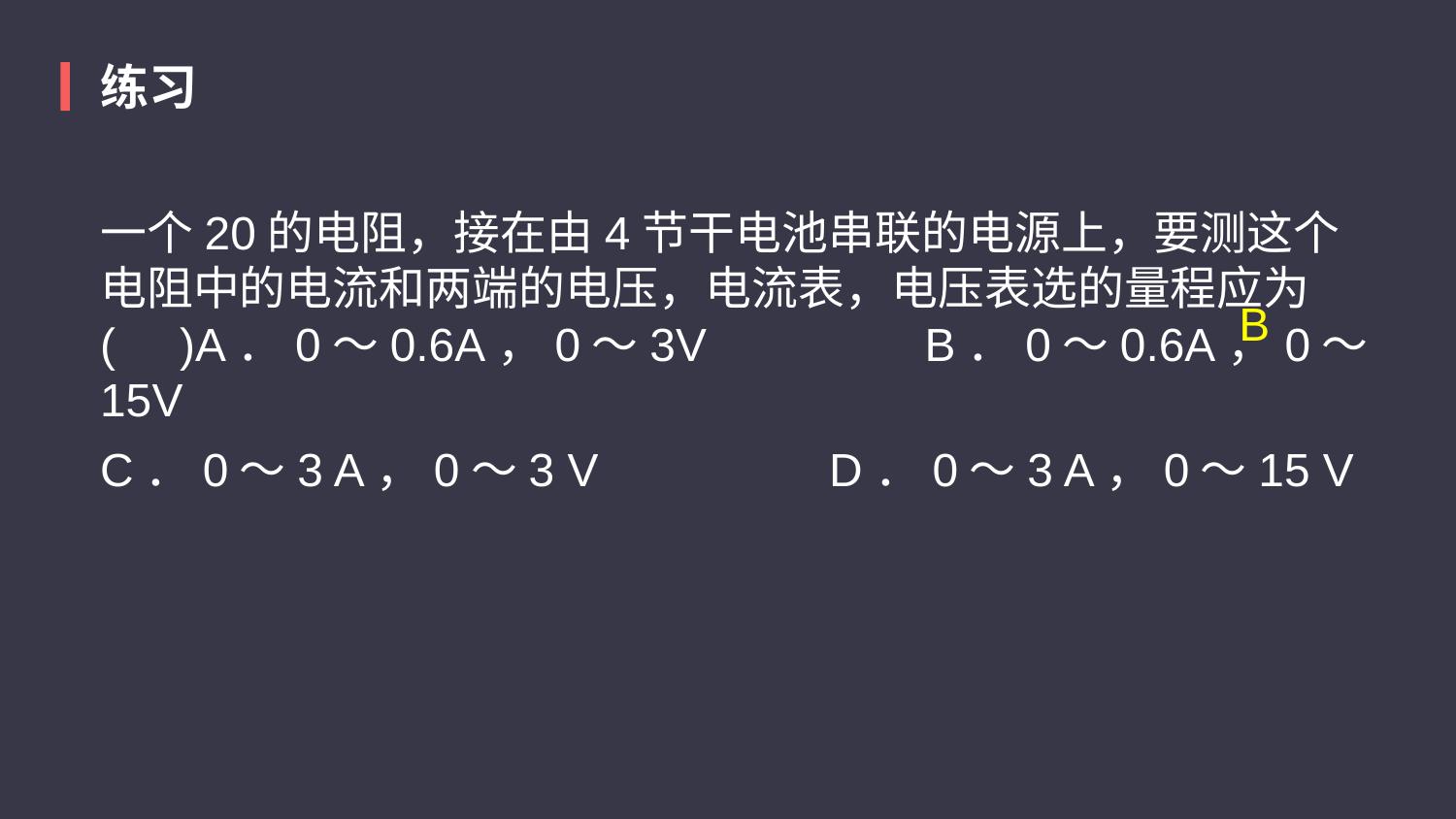

练习

一个20的电阻，接在由4节干电池串联的电源上，要测这个电阻中的电流和两端的电压，电流表，电压表选的量程应为    (     )A．0～0.6A，0～3V                 B．0～0.6A，0～15V
C．0～3 A，0～3 V                  D．0～3 A，0～15 V
B